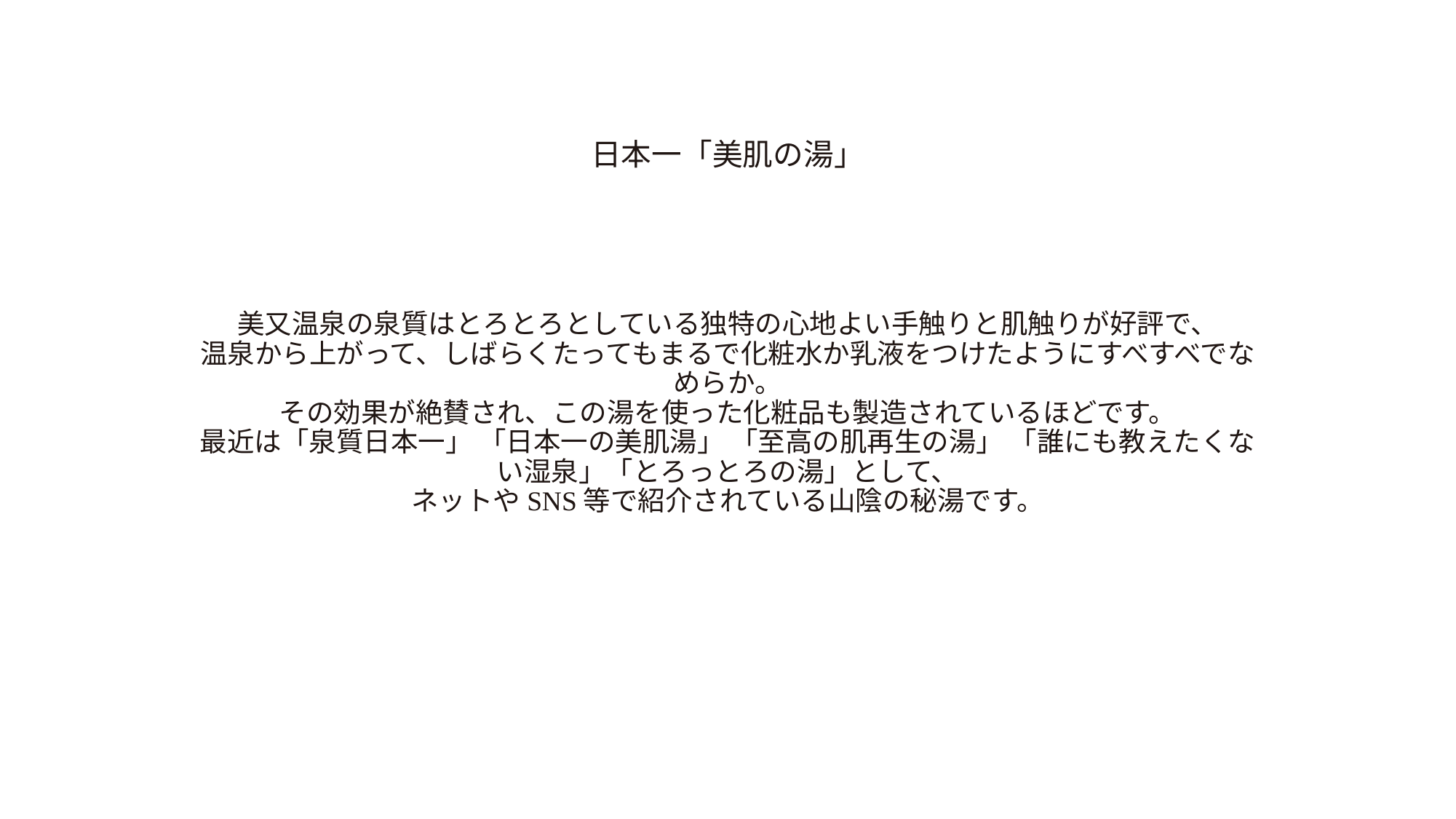

# 日本一「美肌の湯」
美又温泉の泉質はとろとろとしている独特の心地よい手触りと肌触りが好評で、
温泉から上がって、しばらくたってもまるで化粧水か乳液をつけたようにすべすべでなめらか。
その効果が絶賛され、この湯を使った化粧品も製造されているほどです。
最近は「泉質日本一」 「日本一の美肌湯」 「至高の肌再生の湯」 「誰にも教えたくない湿泉」「とろっとろの湯」として、
ネットやSNS等で紹介されている山陰の秘湯です。